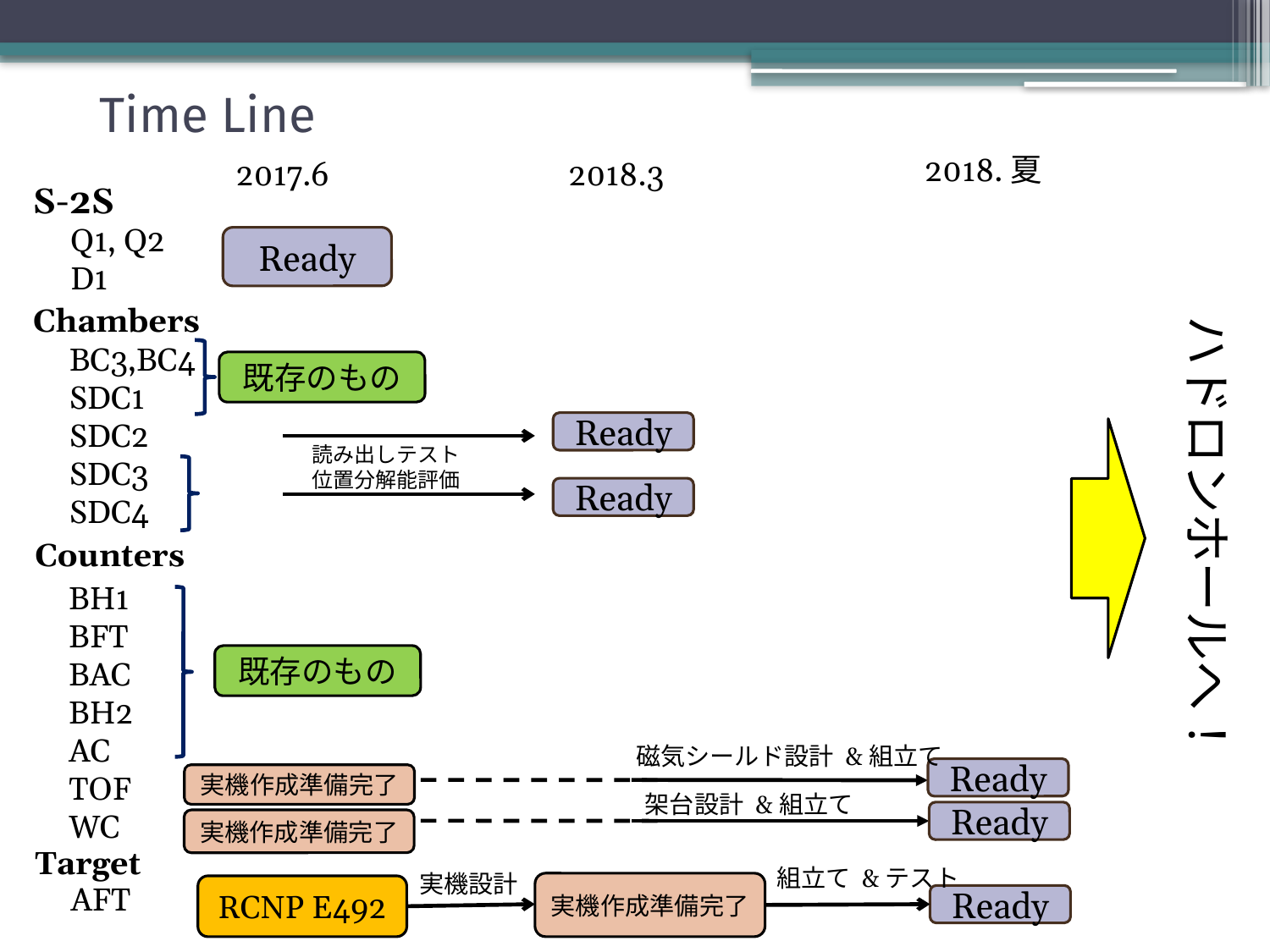

# Time Line
2018.夏
2017.6
2018.3
S-2S
Q1, Q2
D1

Ready
Chambers
ハドロンホールへ！
BC3,BC4
SDC1
SDC2
SDC3
SDC4

既存のもの
Ready

読み出しテスト
位置分解能評価

Ready
Counters
BH1
BFT
BAC
BH2
AC
TOF
WC

既存のもの
磁気シールド設計 &組立て
Ready
実機作成準備完了
架台設計 &組立て
Ready
実機作成準備完了
Target
組立て &テスト
実機設計
AFT
実機作成準備完了
RCNP E492
Ready